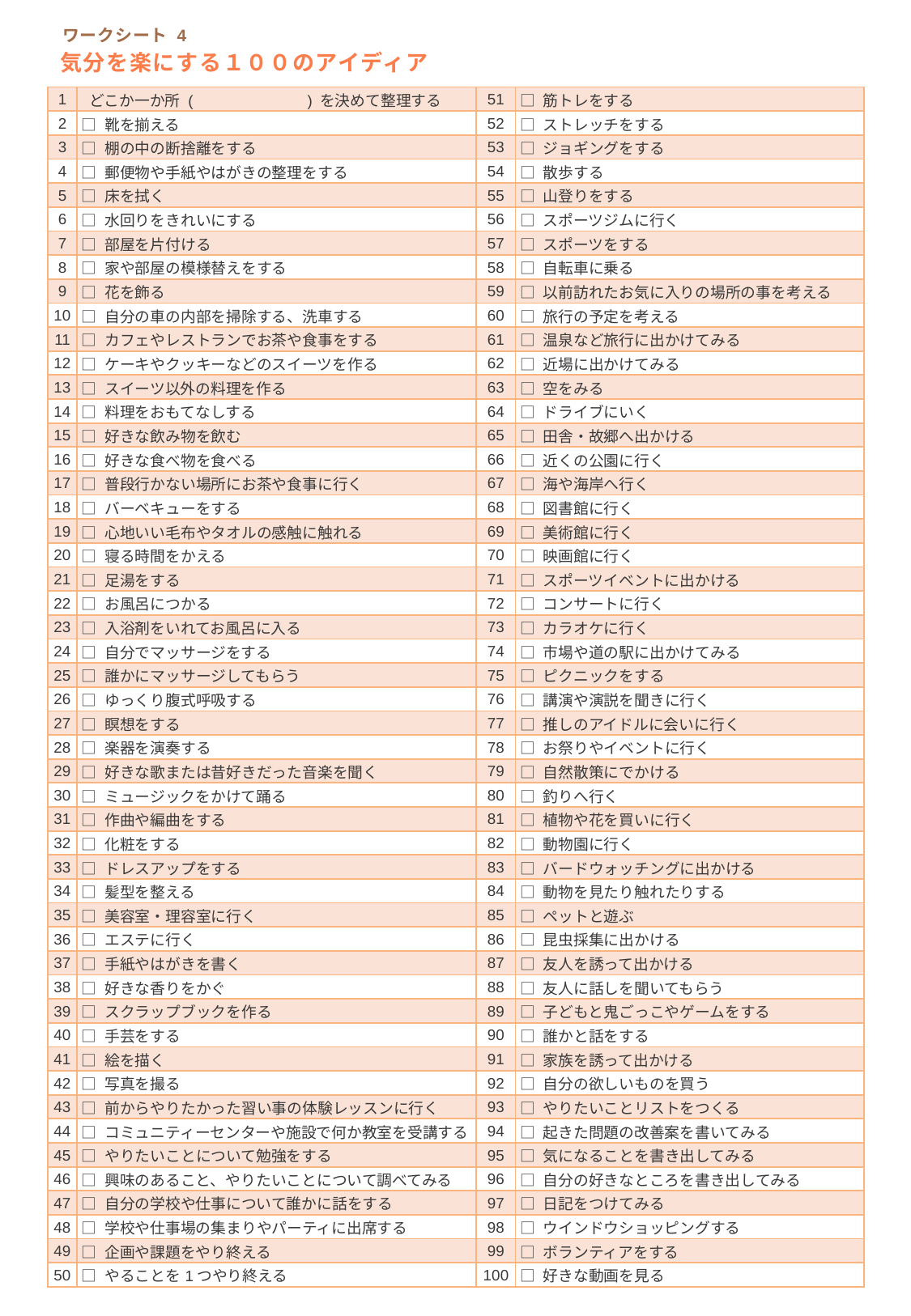

ワークシート 4
気分を楽にする１００のアイディア
| 1 | どこか一か所 (　　　　　　　) を決めて整理する | 51 | □ 筋トレをする |
| --- | --- | --- | --- |
| 2 | □ 靴を揃える | 52 | □ ストレッチをする |
| 3 | □ 棚の中の断捨離をする | 53 | □ ジョギングをする |
| 4 | □ 郵便物や手紙やはがきの整理をする | 54 | □ 散歩する |
| 5 | □ 床を拭く | 55 | □ 山登りをする |
| 6 | □ 水回りをきれいにする | 56 | □ スポーツジムに行く |
| 7 | □ 部屋を片付ける | 57 | □ スポーツをする |
| 8 | □ 家や部屋の模様替えをする | 58 | □ 自転車に乗る |
| 9 | □ 花を飾る | 59 | □ 以前訪れたお気に入りの場所の事を考える |
| 10 | □ 自分の車の内部を掃除する、洗車する | 60 | □ 旅行の予定を考える |
| 11 | □ カフェやレストランでお茶や食事をする | 61 | □ 温泉など旅行に出かけてみる |
| 12 | □ ケーキやクッキーなどのスイーツを作る | 62 | □ 近場に出かけてみる |
| 13 | □ スイーツ以外の料理を作る | 63 | □ 空をみる |
| 14 | □ 料理をおもてなしする | 64 | □ ドライブにいく |
| 15 | □ 好きな飲み物を飲む | 65 | □ 田舎・故郷へ出かける |
| 16 | □ 好きな食べ物を食べる | 66 | □ 近くの公園に行く |
| 17 | □ 普段行かない場所にお茶や食事に行く | 67 | □ 海や海岸へ行く |
| 18 | □ バーベキューをする | 68 | □ 図書館に行く |
| 19 | □ 心地いい毛布やタオルの感触に触れる | 69 | □ 美術館に行く |
| 20 | □ 寝る時間をかえる | 70 | □ 映画館に行く |
| 21 | □ 足湯をする | 71 | □ スポーツイベントに出かける |
| 22 | □ お風呂につかる | 72 | □ コンサートに行く |
| 23 | □ 入浴剤をいれてお風呂に入る | 73 | □ カラオケに行く |
| 24 | □ 自分でマッサージをする | 74 | □ 市場や道の駅に出かけてみる |
| 25 | □ 誰かにマッサージしてもらう | 75 | □ ピクニックをする |
| 26 | □ ゆっくり腹式呼吸する | 76 | □ 講演や演説を聞きに行く |
| 27 | □ 瞑想をする | 77 | □ 推しのアイドルに会いに行く |
| 28 | □ 楽器を演奏する | 78 | □ お祭りやイベントに行く |
| 29 | □ 好きな歌または昔好きだった音楽を聞く | 79 | □ 自然散策にでかける |
| 30 | □ ミュージックをかけて踊る | 80 | □ 釣りへ行く |
| 31 | □ 作曲や編曲をする | 81 | □ 植物や花を買いに行く |
| 32 | □ 化粧をする | 82 | □ 動物園に行く |
| 33 | □ ドレスアップをする | 83 | □ バードウォッチングに出かける |
| 34 | □ 髪型を整える | 84 | □ 動物を見たり触れたりする |
| 35 | □ 美容室・理容室に行く | 85 | □ ペットと遊ぶ |
| 36 | □ エステに行く | 86 | □ 昆虫採集に出かける |
| 37 | □ 手紙やはがきを書く | 87 | □ 友人を誘って出かける |
| 38 | □ 好きな香りをかぐ | 88 | □ 友人に話しを聞いてもらう |
| 39 | □ スクラップブックを作る | 89 | □ 子どもと鬼ごっこやゲームをする |
| 40 | □ 手芸をする | 90 | □ 誰かと話をする |
| 41 | □ 絵を描く | 91 | □ 家族を誘って出かける |
| 42 | □ 写真を撮る | 92 | □ 自分の欲しいものを買う |
| 43 | □ 前からやりたかった習い事の体験レッスンに行く | 93 | □ やりたいことリストをつくる |
| 44 | □ コミュニティーセンターや施設で何か教室を受講する | 94 | □ 起きた問題の改善案を書いてみる |
| 45 | □ やりたいことについて勉強をする | 95 | □ 気になることを書き出してみる |
| 46 | □ 興味のあること、やりたいことについて調べてみる | 96 | □ 自分の好きなところを書き出してみる |
| 47 | □ 自分の学校や仕事について誰かに話をする | 97 | □ 日記をつけてみる |
| 48 | □ 学校や仕事場の集まりやパーティに出席する | 98 | □ ウインドウショッピングする |
| 49 | □ 企画や課題をやり終える | 99 | □ ボランティアをする |
| 50 | □ やることを1つやり終える | 100 | □ 好きな動画を見る |